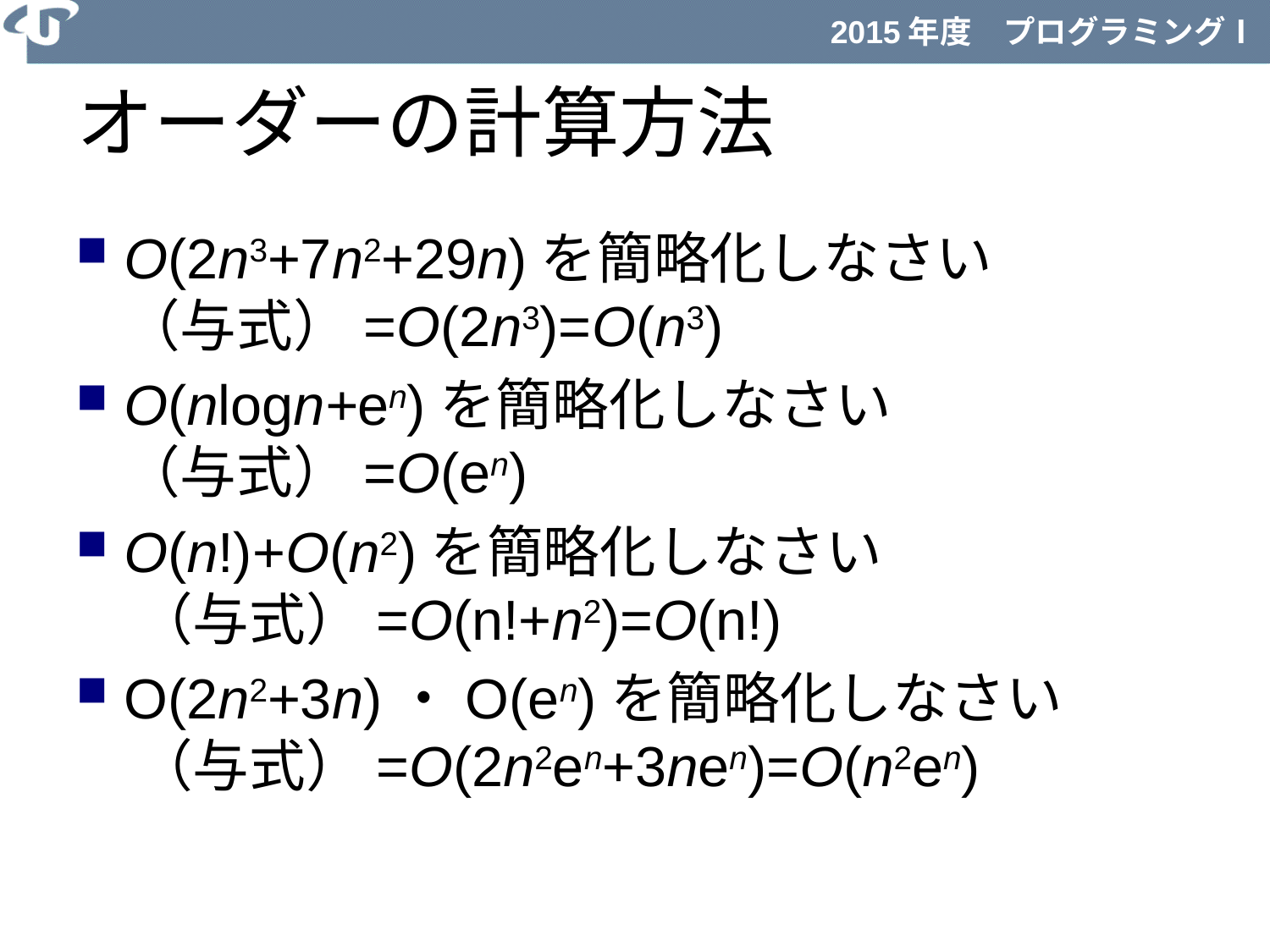

# オーダーの計算方法
O(2n3+7n2+29n)を簡略化しなさい
（与式）=O(2n3)=O(n3)
O(nlogn+en)を簡略化しなさい
（与式）=O(en)
O(n!)+O(n2)を簡略化しなさい
 （与式）=O(n!+n2)=O(n!)
O(2n2+3n)・O(en)を簡略化しなさい
 （与式）=O(2n2en+3nen)=O(n2en)